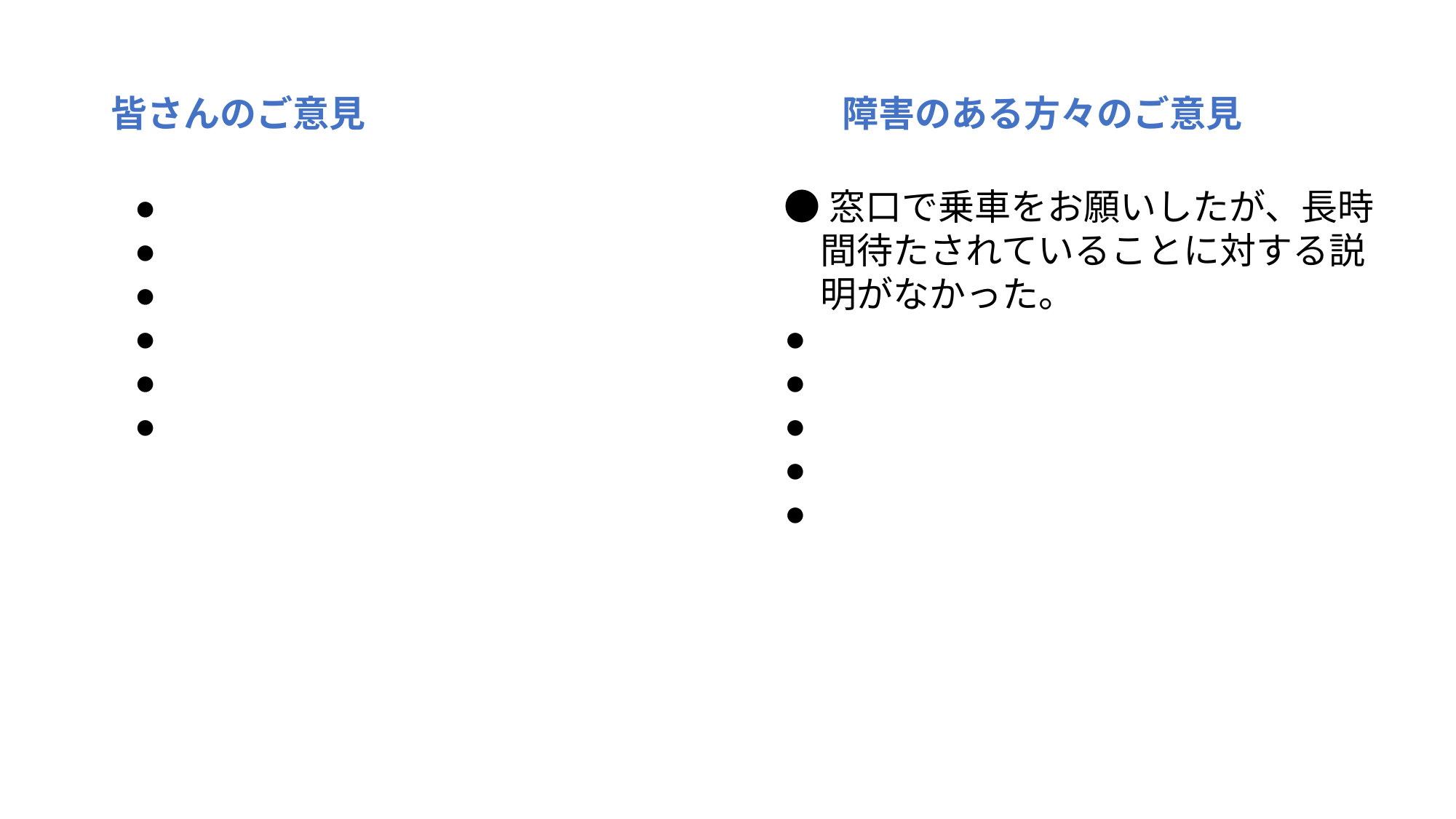

皆さんのご意見
障害のある方々のご意見
●
●
●
●
●
●
●窓口で乗車をお願いしたが、長時
　間待たされていることに対する説
　明がなかった。
●
●
●
●
●